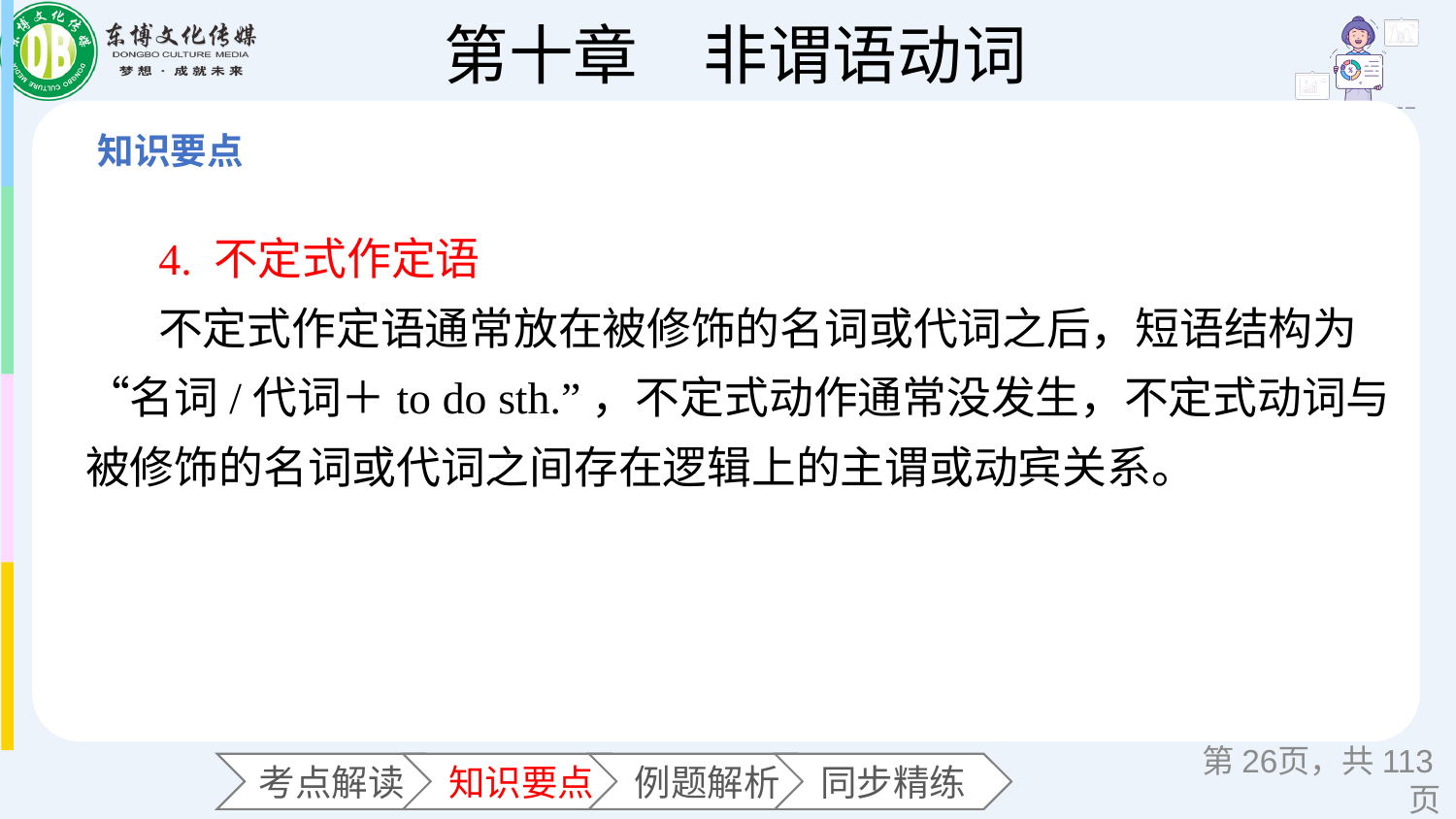

4. 不定式作定语
不定式作定语通常放在被修饰的名词或代词之后，短语结构为“名词/代词＋to do sth.”，不定式动作通常没发生，不定式动词与被修饰的名词或代词之间存在逻辑上的主谓或动宾关系。

第26页，共113页